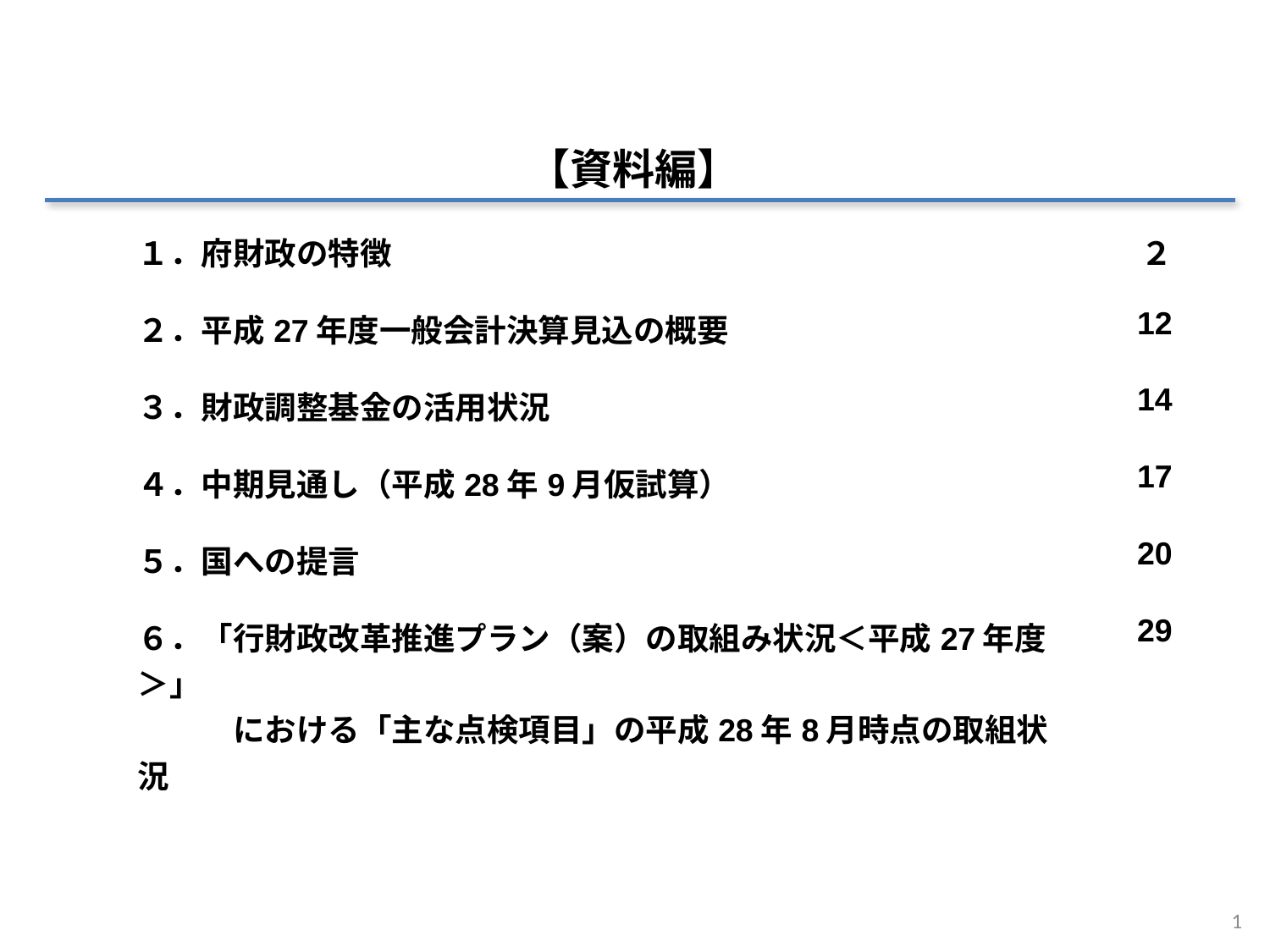

【資料編】
| １．府財政の特徴 | ２ |
| --- | --- |
| ２．平成27年度一般会計決算見込の概要 | 12 |
| ３．財政調整基金の活用状況 | 14 |
| ４．中期見通し（平成28年9月仮試算） | 17 |
| ５．国への提言 | 20 |
| ６．「行財政改革推進プラン（案）の取組み状況＜平成27年度＞」 　　　における「主な点検項目」の平成28年8月時点の取組状況 | 29 |
1